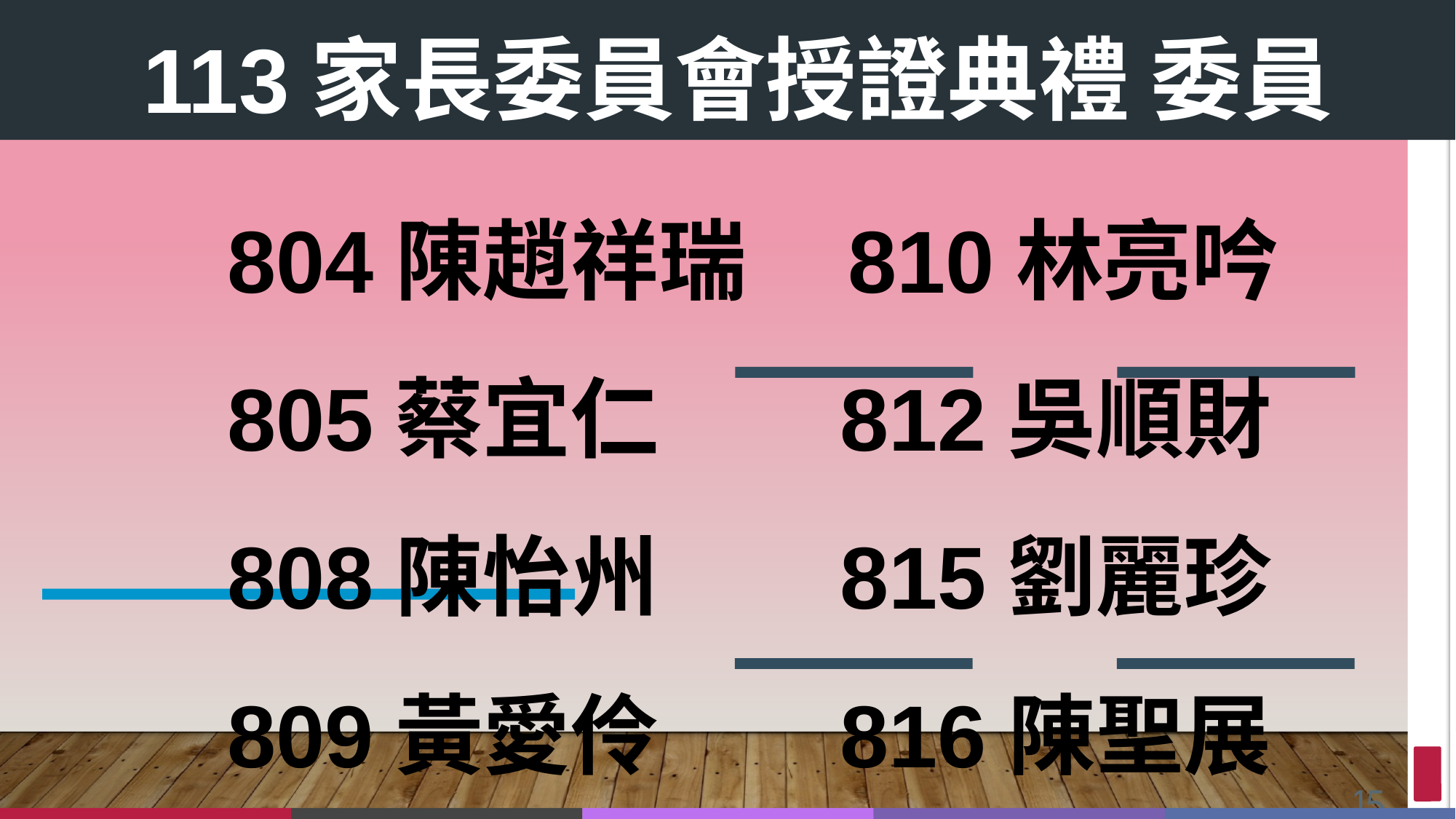

# 113家長委員會授證典禮 委員
804陳趙祥瑞    810林亮吟
805蔡宜仁        812吳順財
808陳怡州        815劉麗珍
809黃愛伶        816陳聖展

15